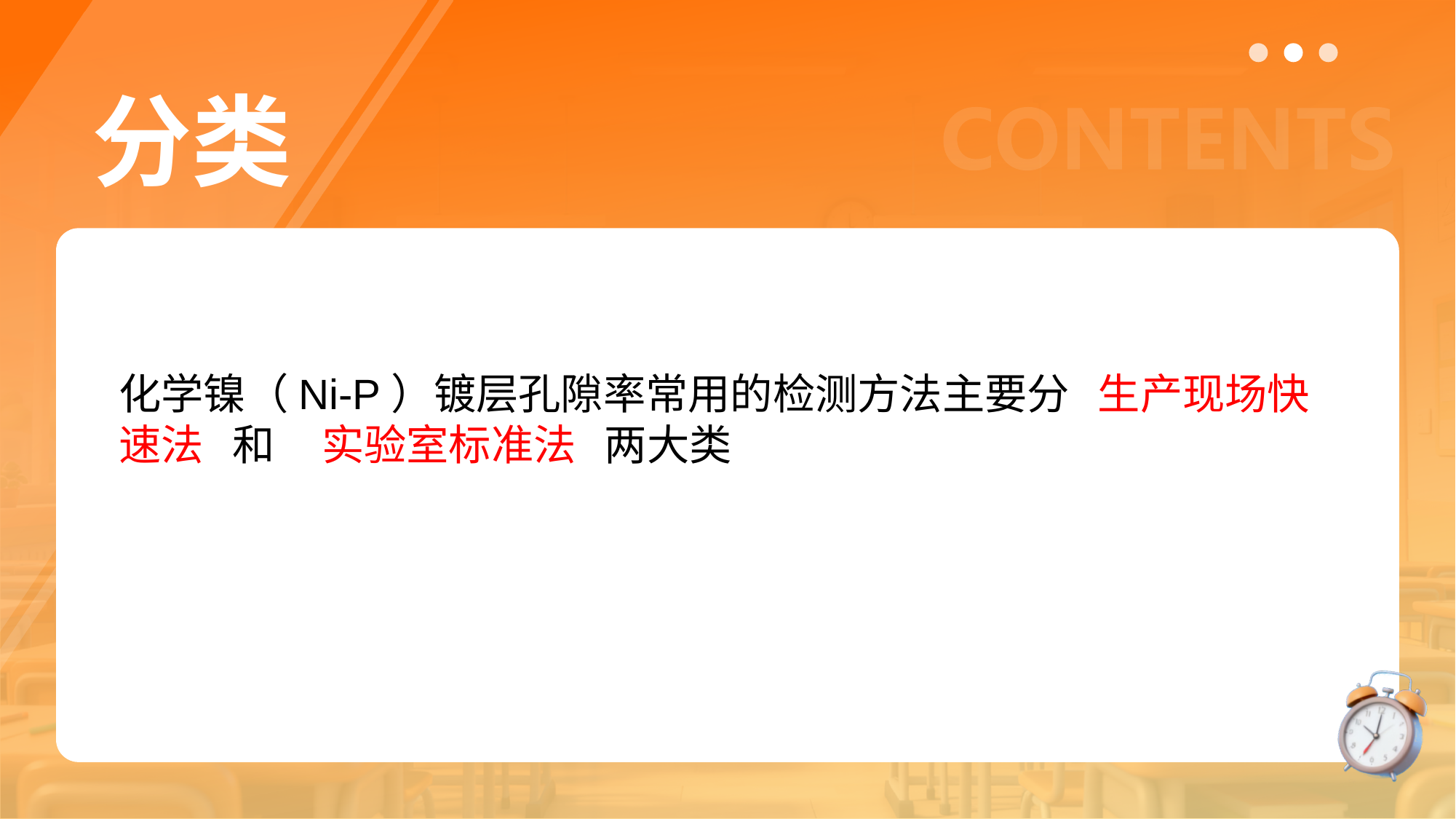

# 分类

化学镍（Ni-P）镀层孔隙率常用的检测方法主要分   生产现场快速法   和     实验室标准法   两大类